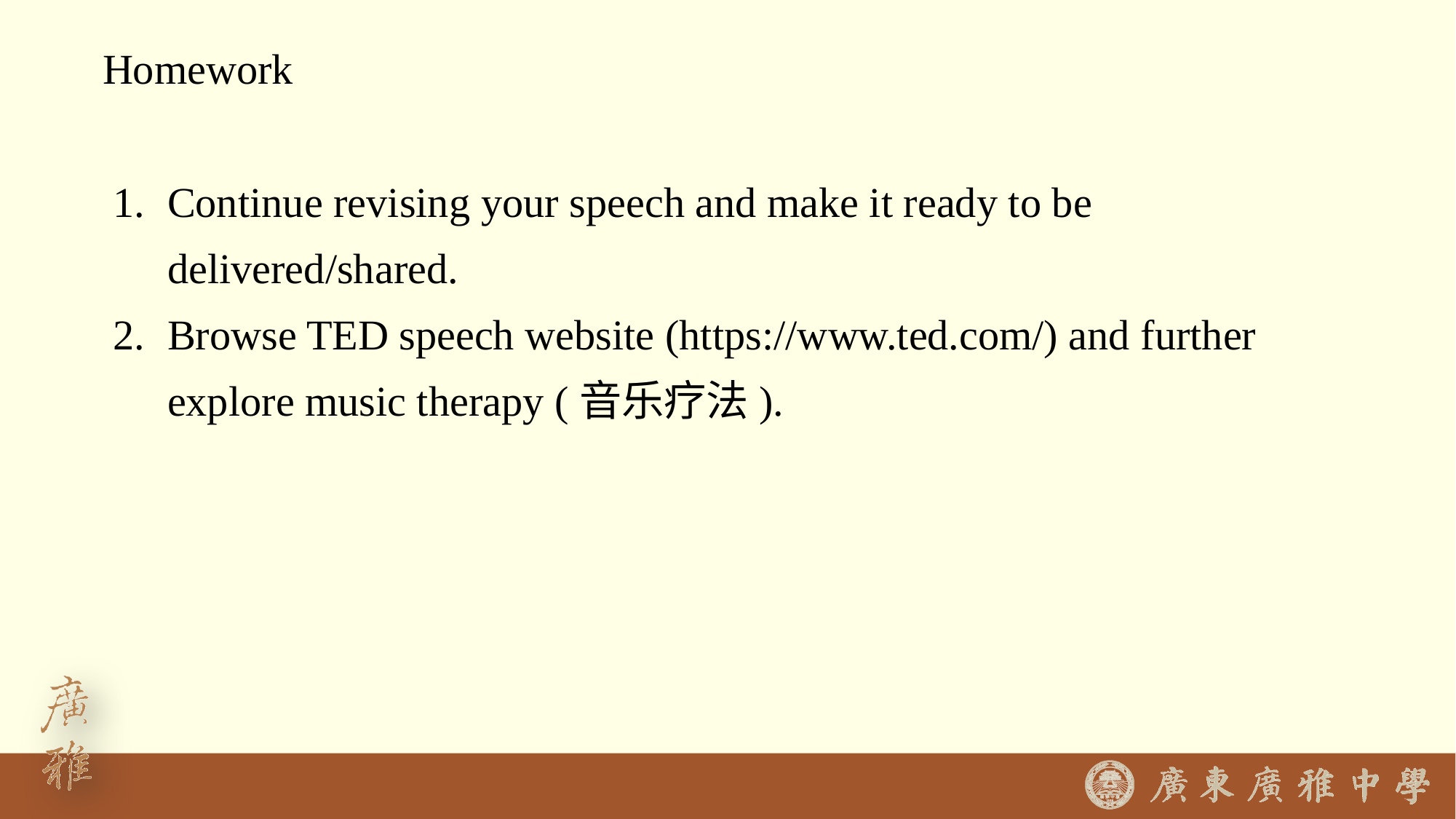

Homework
Continue revising your speech and make it ready to be delivered/shared.
Browse TED speech website (https://www.ted.com/) and further explore music therapy (音乐疗法).